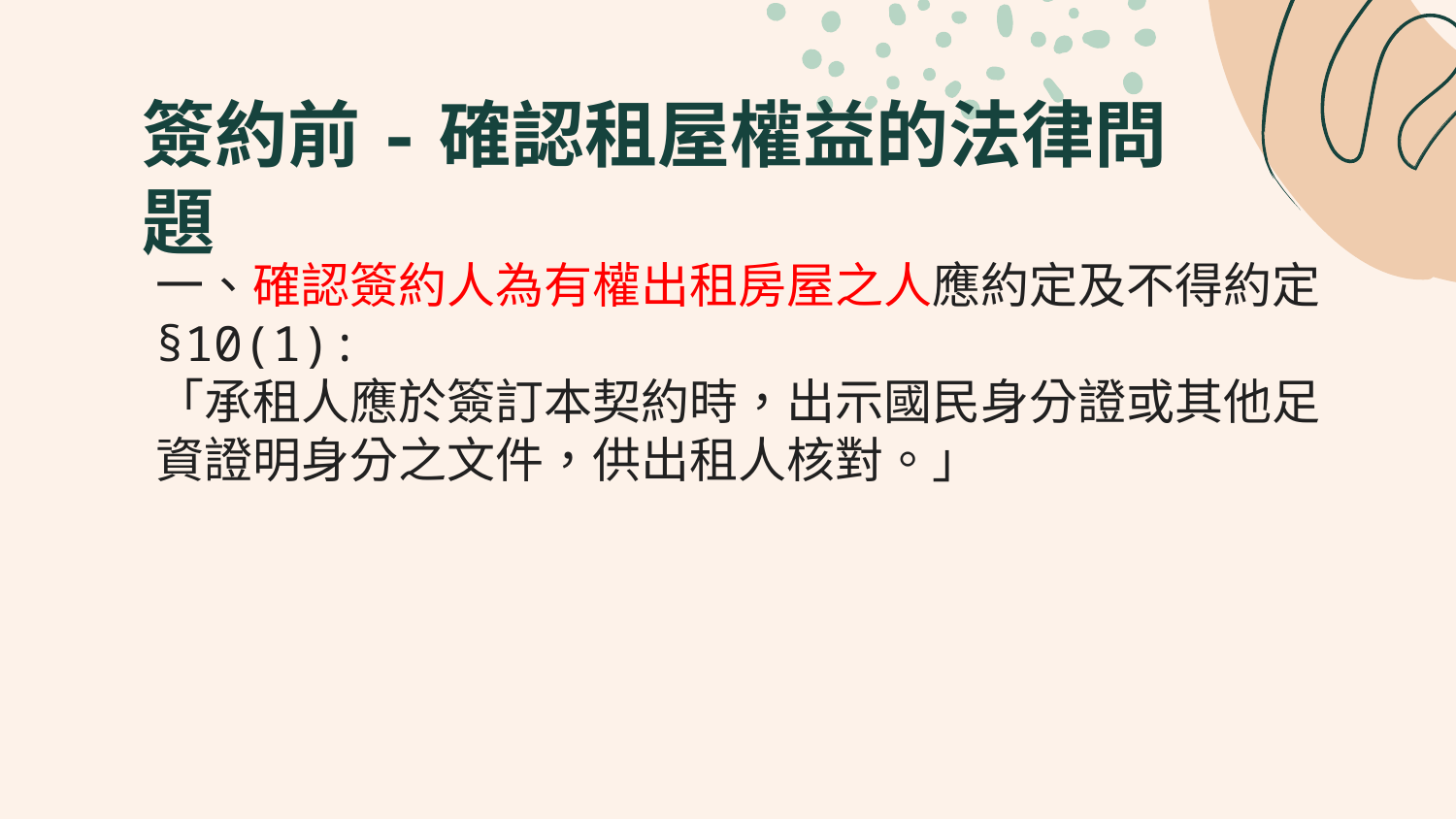

簽約前-確認租屋權益的法律問題
一、確認簽約人為有權出租房屋之人應約定及不得約定§10(1):
「承租人應於簽訂本契約時，出示國民身分證或其他足資證明身分之文件，供出租人核對。」